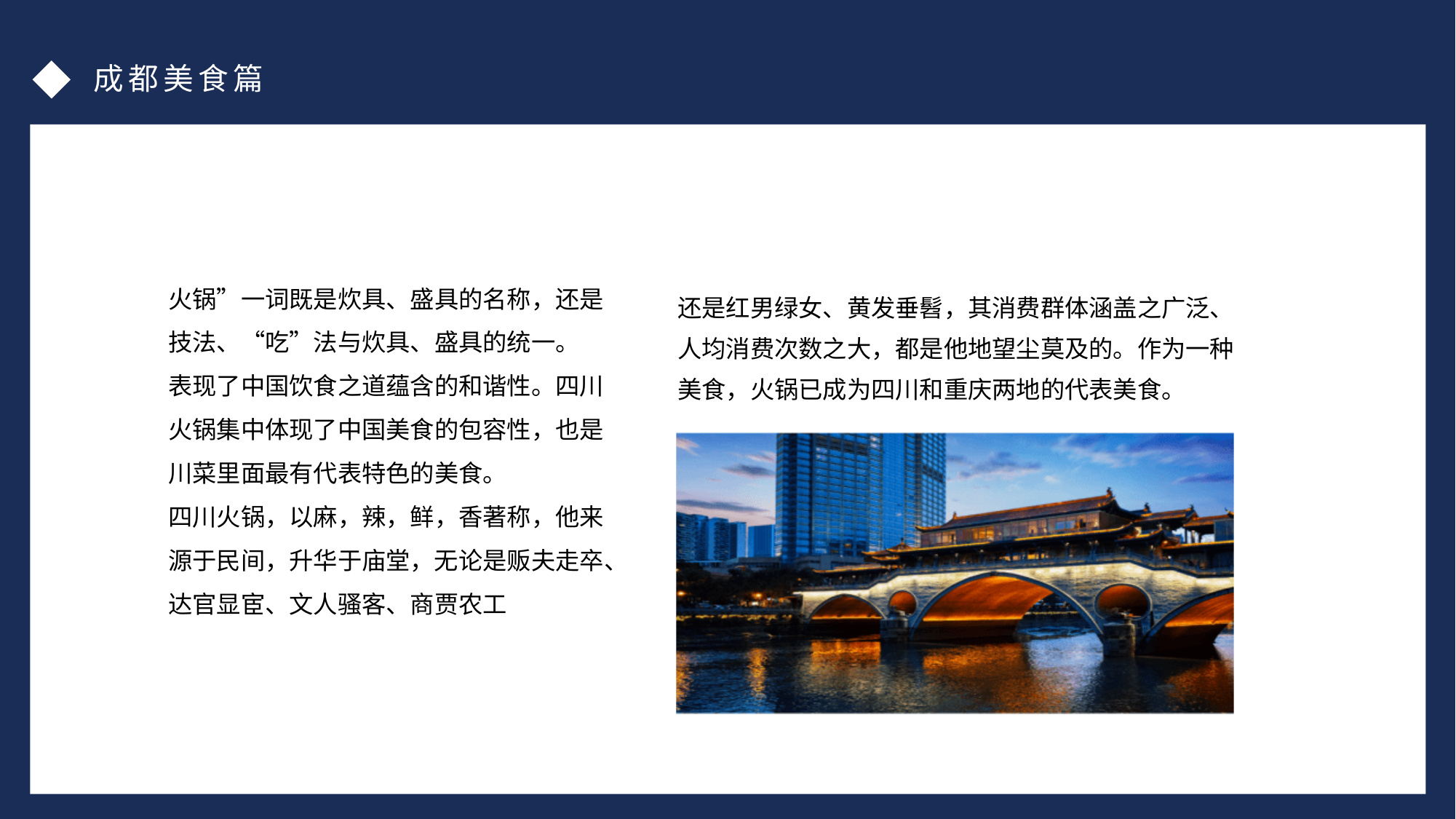

成都美食篇

火锅”一词既是炊具、盛具的名称，还是技法、“吃”法与炊具、盛具的统一。
表现了中国饮食之道蕴含的和谐性。四川火锅集中体现了中国美食的包容性，也是川菜里面最有代表特色的美食。
四川火锅，以麻，辣，鲜，香著称，他来源于民间，升华于庙堂，无论是贩夫走卒、达官显宦、文人骚客、商贾农工
还是红男绿女、黄发垂髫，其消费群体涵盖之广泛、人均消费次数之大，都是他地望尘莫及的。作为一种美食，火锅已成为四川和重庆两地的代表美食。